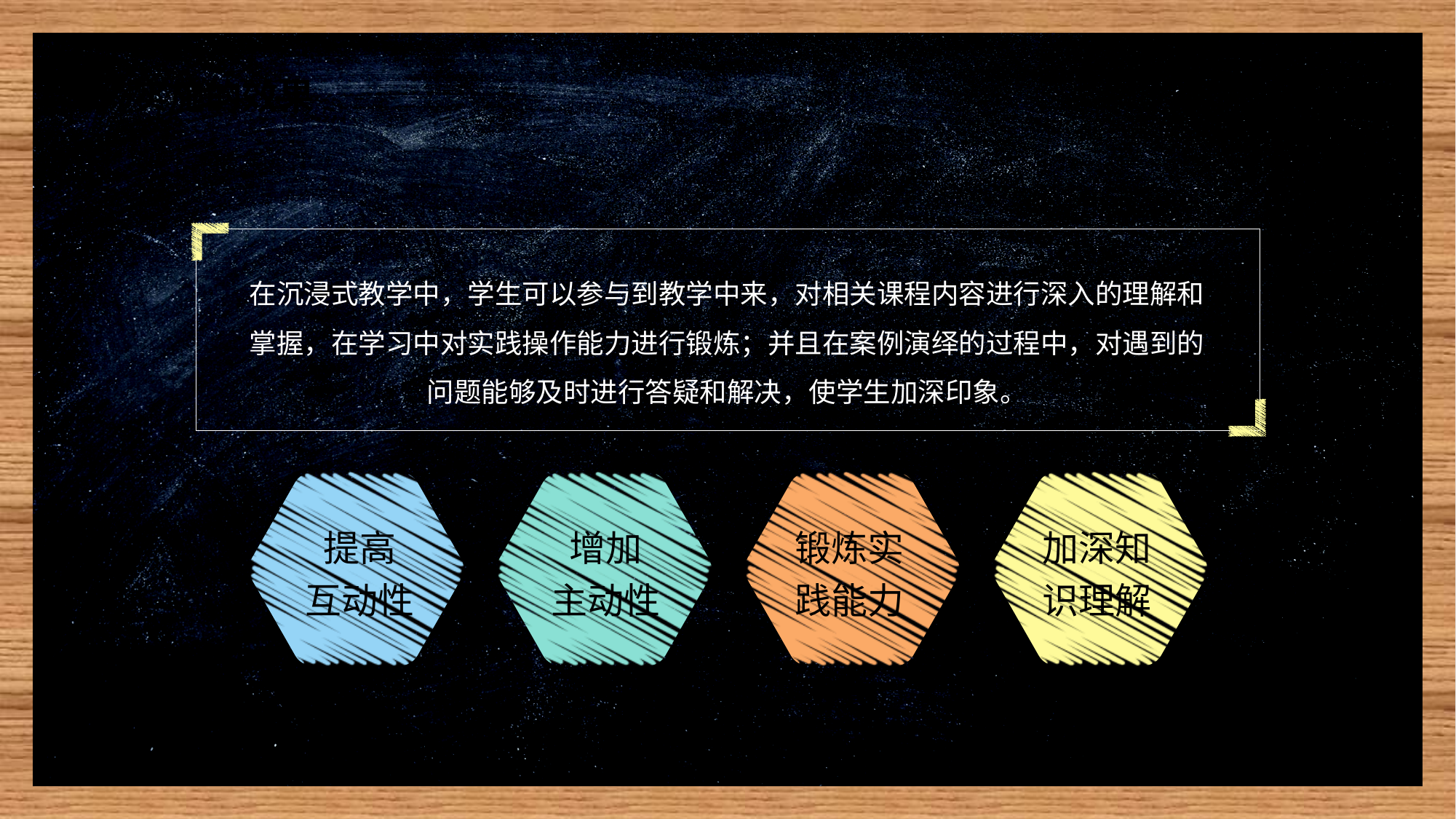

4
实施的效果

在沉浸式教学中，学生可以参与到教学中来，对相关课程内容进行深入的理解和掌握，在学习中对实践操作能力进行锻炼；并且在案例演绎的过程中，对遇到的问题能够及时进行答疑和解决，使学生加深印象。

提高
互动性
增加
主动性
锻炼实践能力
加深知识理解